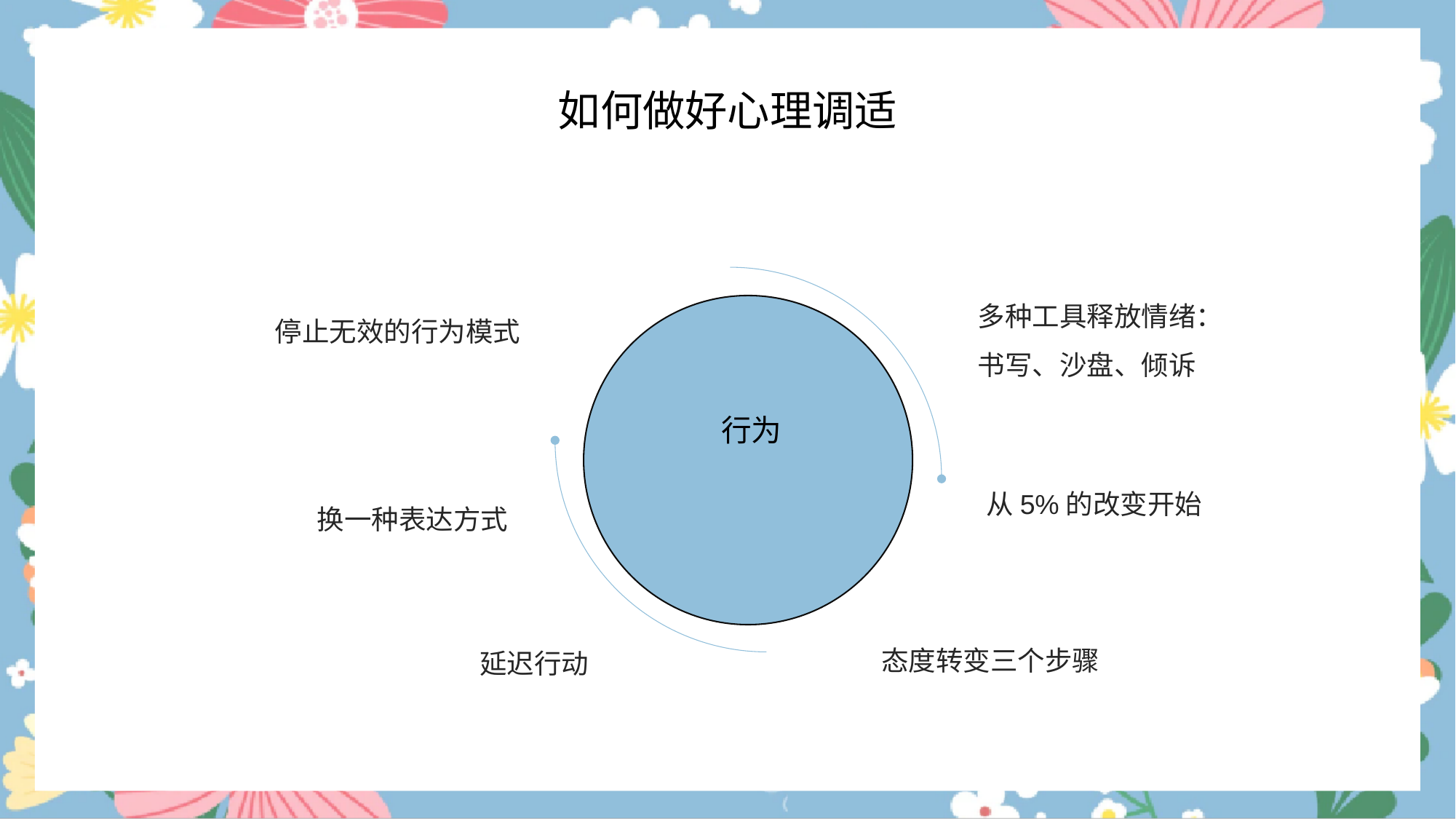

如何做好心理调适

多种工具释放情绪：书写、沙盘、倾诉
停止无效的行为模式

行为
从5%的改变开始
换一种表达方式
态度转变三个步骤
延迟行动